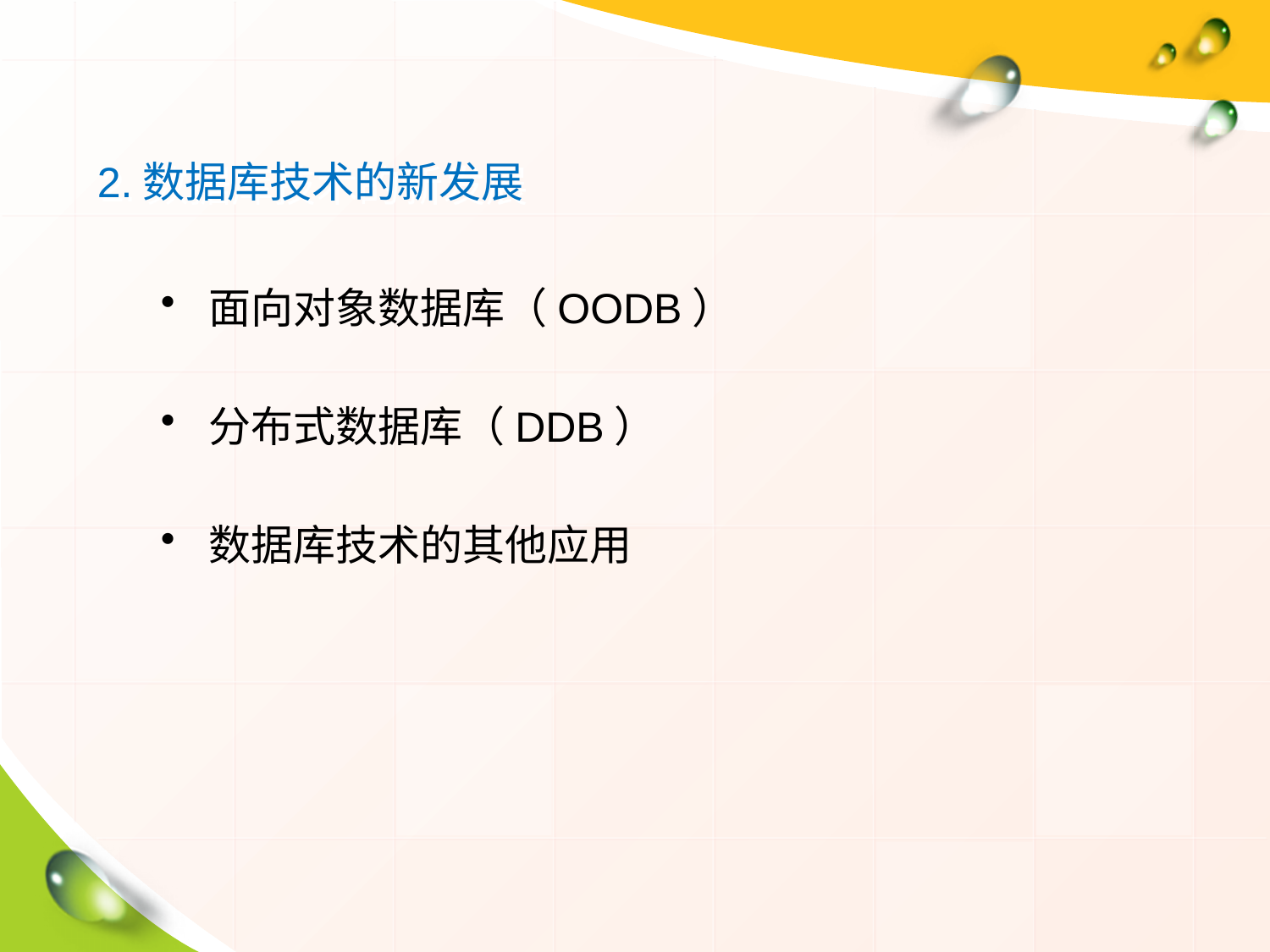

# 2.数据库技术的新发展
面向对象数据库（OODB）

分布式数据库（DDB）

数据库技术的其他应用